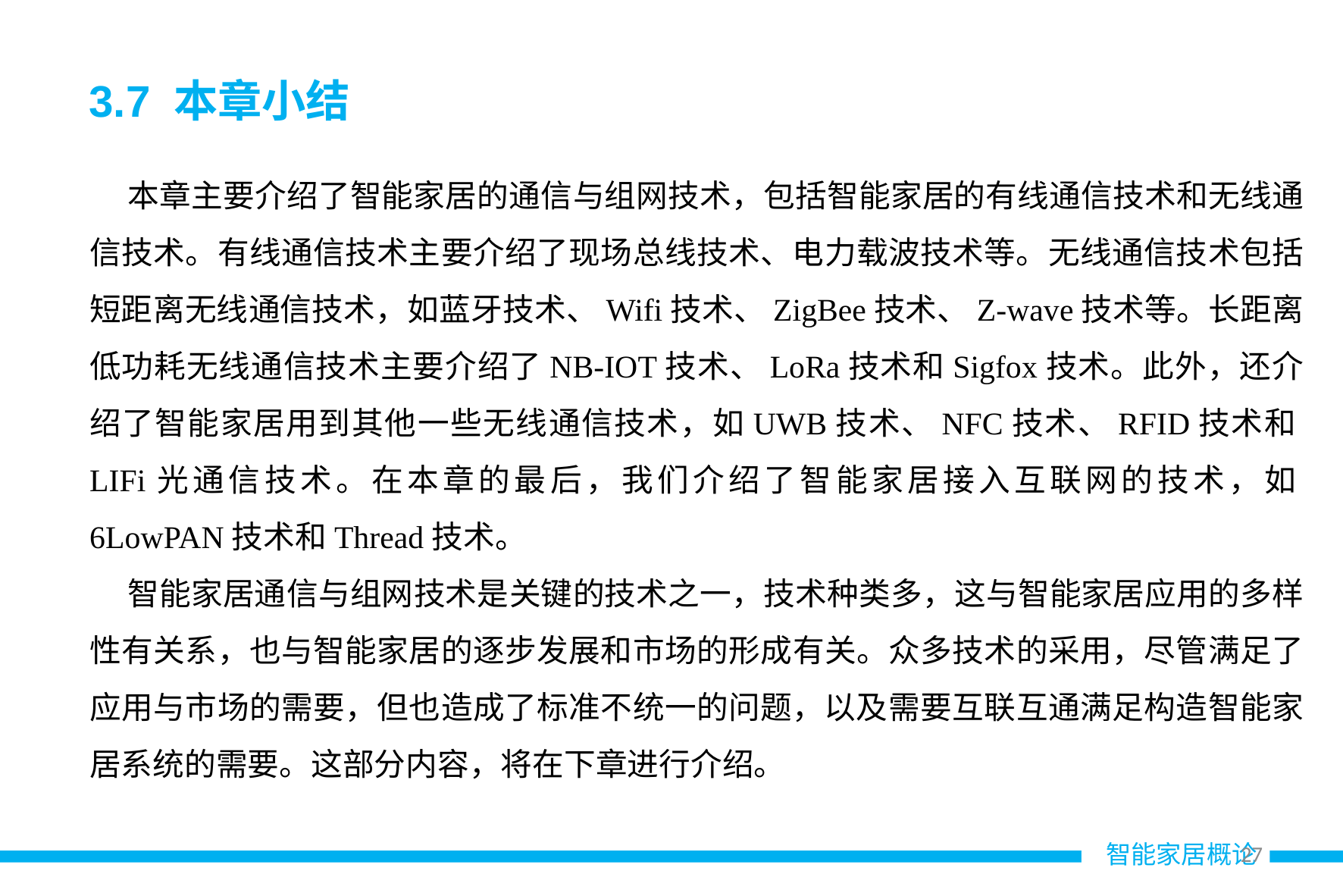

3.7 本章小结
本章主要介绍了智能家居的通信与组网技术，包括智能家居的有线通信技术和无线通信技术。有线通信技术主要介绍了现场总线技术、电力载波技术等。无线通信技术包括短距离无线通信技术，如蓝牙技术、Wifi技术、ZigBee技术、Z-wave技术等。长距离低功耗无线通信技术主要介绍了NB-IOT技术、LoRa技术和Sigfox技术。此外，还介绍了智能家居用到其他一些无线通信技术，如UWB技术、NFC技术、RFID技术和LIFi光通信技术。在本章的最后，我们介绍了智能家居接入互联网的技术，如6LowPAN技术和Thread技术。
智能家居通信与组网技术是关键的技术之一，技术种类多，这与智能家居应用的多样性有关系，也与智能家居的逐步发展和市场的形成有关。众多技术的采用，尽管满足了应用与市场的需要，但也造成了标准不统一的问题，以及需要互联互通满足构造智能家居系统的需要。这部分内容，将在下章进行介绍。
27